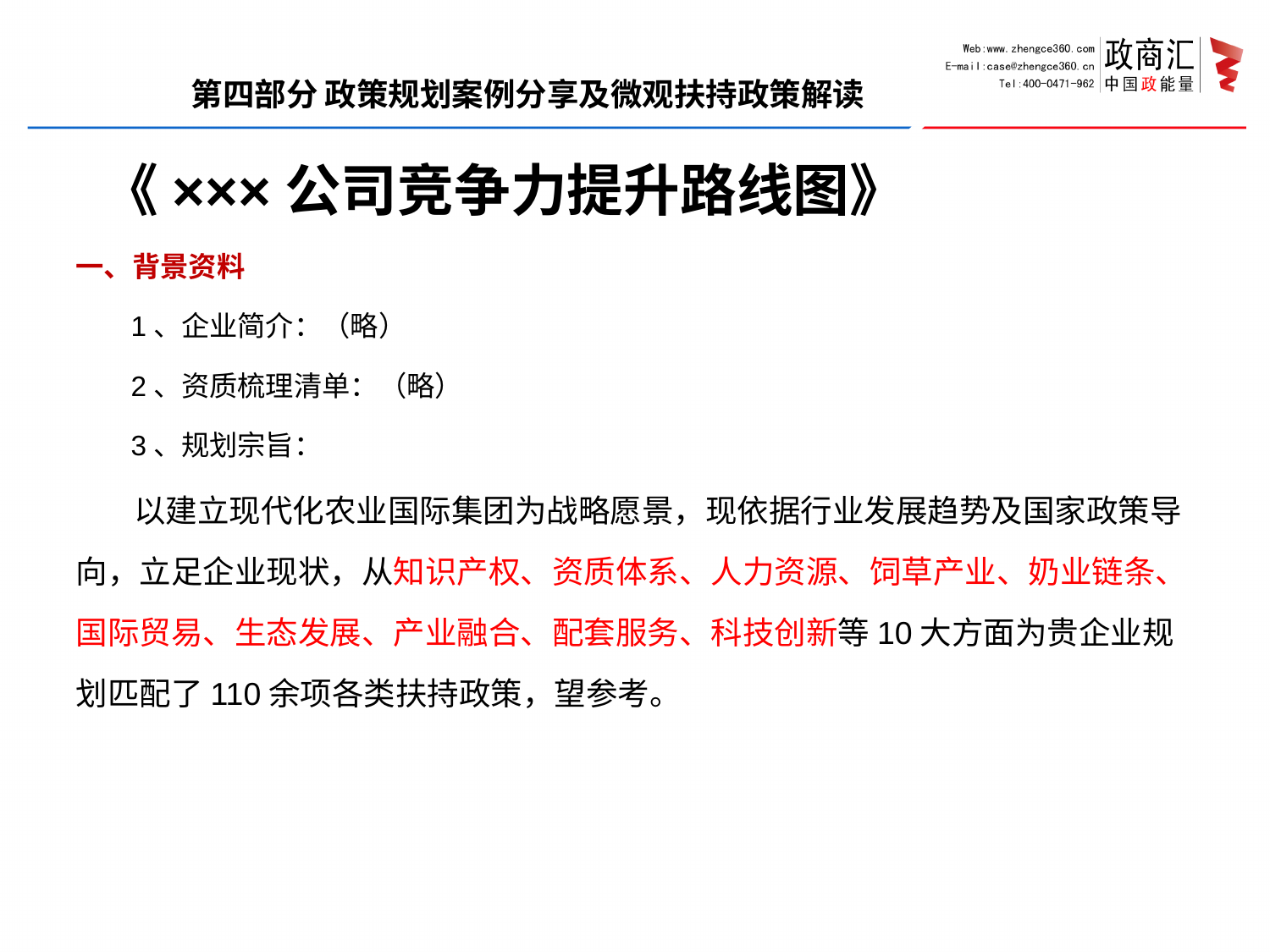

第四部分 政策规划案例分享及微观扶持政策解读
 《×××公司竞争力提升路线图》
一、背景资料
       1、企业简介：（略）
       2、资质梳理清单：（略）
       3、规划宗旨：
       以建立现代化农业国际集团为战略愿景，现依据行业发展趋势及国家政策导向，立足企业现状，从知识产权、资质体系、人力资源、饲草产业、奶业链条、国际贸易、生态发展、产业融合、配套服务、科技创新等10大方面为贵企业规划匹配了110余项各类扶持政策，望参考。